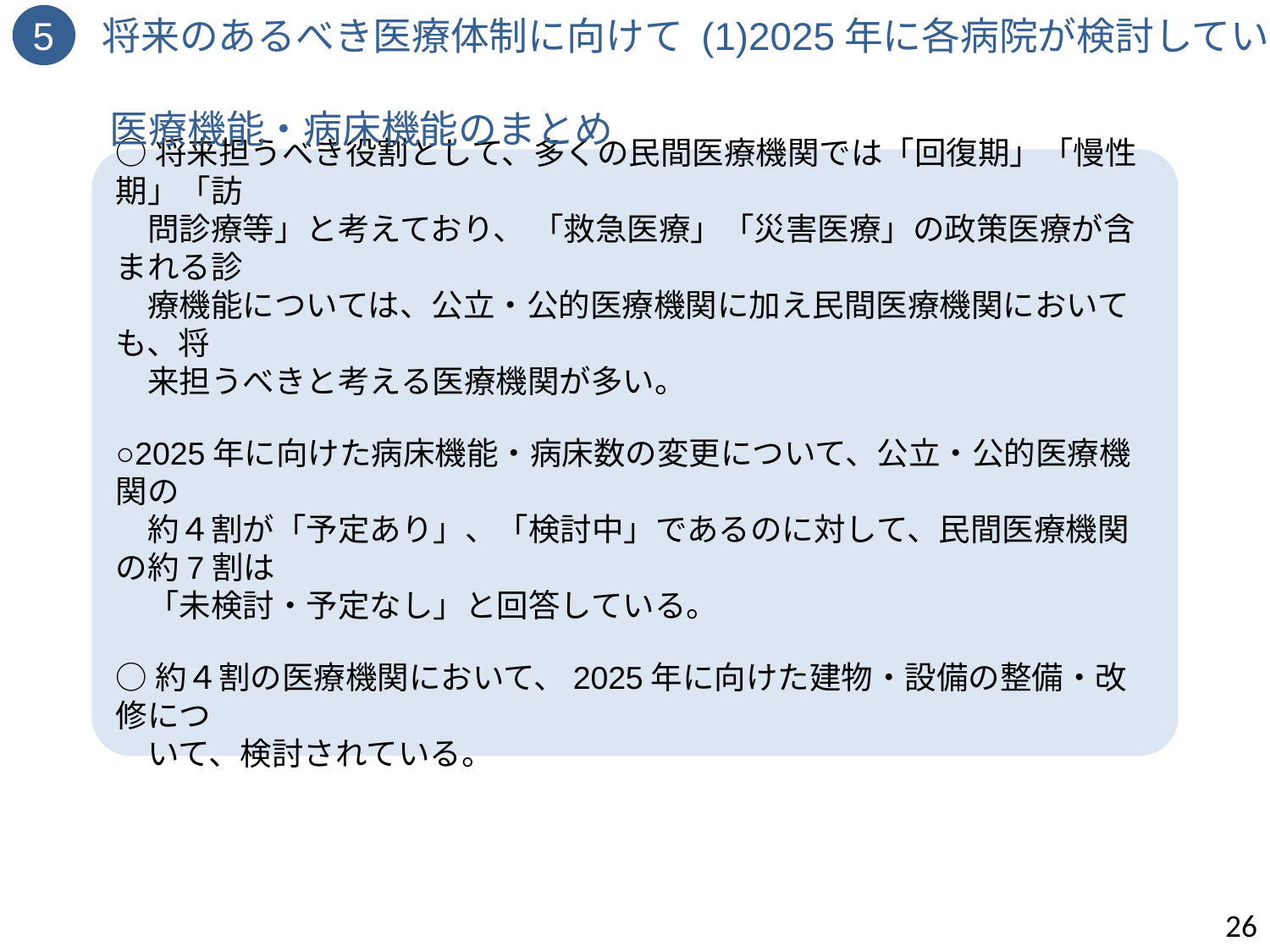

5　将来のあるべき医療体制に向けて (1)2025年に各病院が検討している
　　医療機能・病床機能のまとめ

○将来担うべき役割として、多くの民間医療機関では「回復期」「慢性期」「訪
　問診療等」と考えており、 「救急医療」「災害医療」の政策医療が含まれる診
　療機能については、公立・公的医療機関に加え民間医療機関においても、将
　来担うべきと考える医療機関が多い。

○2025年に向けた病床機能・病床数の変更について、公立・公的医療機関の
　約４割が「予定あり」、「検討中」であるのに対して、民間医療機関の約7割は
　「未検討・予定なし」と回答している。

○約４割の医療機関において、2025年に向けた建物・設備の整備・改修につ
　いて、検討されている。

26